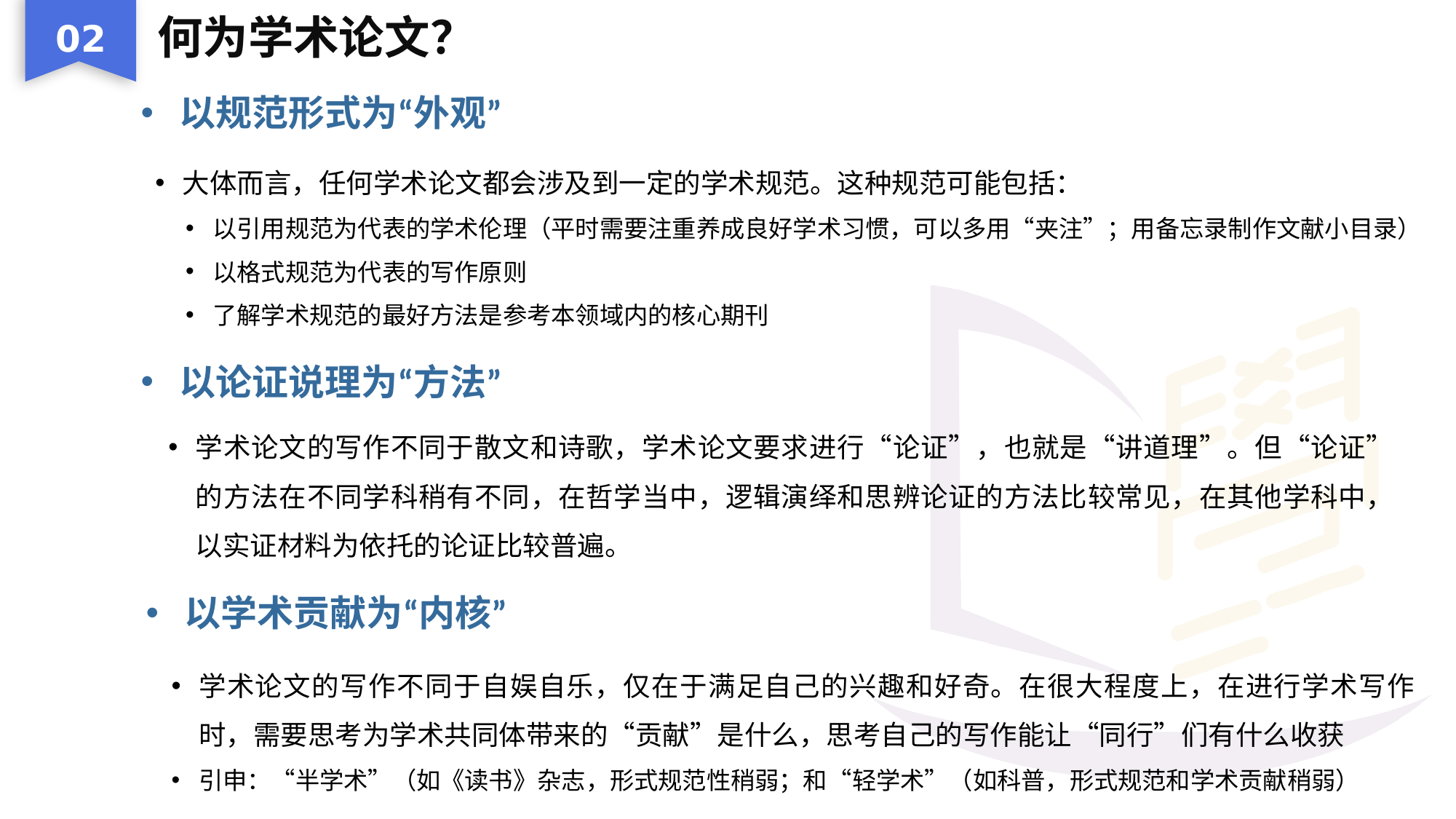

02
何为学术论文？
以规范形式为“外观”
大体而言，任何学术论文都会涉及到一定的学术规范。这种规范可能包括：
以引用规范为代表的学术伦理（平时需要注重养成良好学术习惯，可以多用“夹注”；用备忘录制作文献小目录）
以格式规范为代表的写作原则
了解学术规范的最好方法是参考本领域内的核心期刊
以论证说理为“方法”
学术论文的写作不同于散文和诗歌，学术论文要求进行“论证”，也就是“讲道理”。但“论证”的方法在不同学科稍有不同，在哲学当中，逻辑演绎和思辨论证的方法比较常见，在其他学科中，以实证材料为依托的论证比较普遍。
以学术贡献为“内核”
学术论文的写作不同于自娱自乐，仅在于满足自己的兴趣和好奇。在很大程度上，在进行学术写作时，需要思考为学术共同体带来的“贡献”是什么，思考自己的写作能让“同行”们有什么收获
引申：“半学术”（如《读书》杂志，形式规范性稍弱；和“轻学术”（如科普，形式规范和学术贡献稍弱）